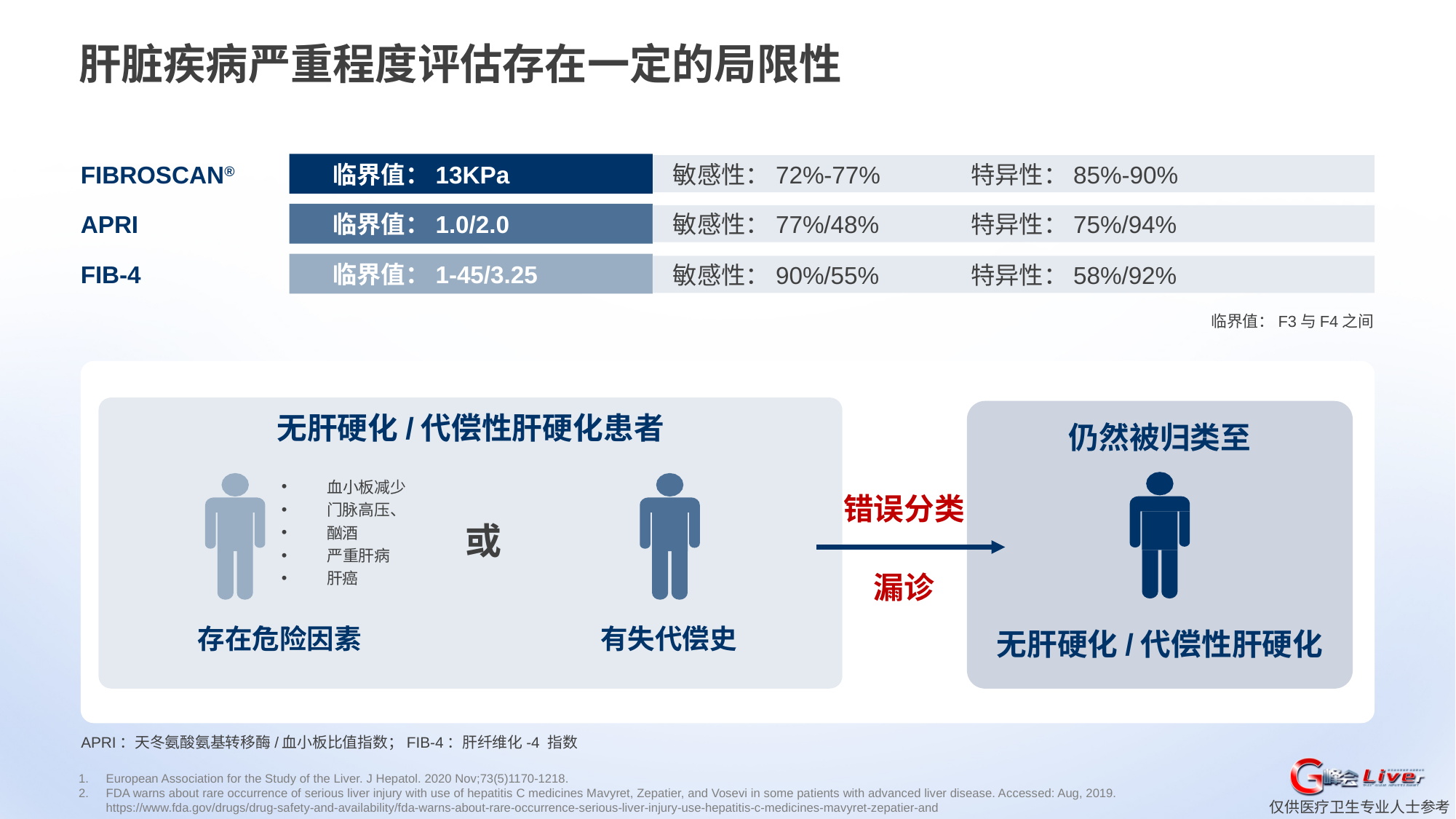

肝脏疾病严重程度评估存在一定的局限性

FIBROSCAN®
临界值：13KPa
敏感性：72%-77%
特异性：85%-90%

APRI
临界值：1.0/2.0
敏感性：77%/48%
特异性：75%/94%

FIB-4
临界值：1-45/3.25
敏感性：90%/55%
特异性：58%/92%
临界值：F3与F4之间

无肝硬化/代偿性肝硬化患者
仍然被归类至
血小板减少
门脉高压、
酗酒
严重肝病
肝癌

错误分类
或
漏诊
无肝硬化/代偿性肝硬化
存在危险因素
有失代偿史
APRI：天冬氨酸氨基转移酶/血小板比值指数；FIB-4：肝纤维化-4 指数
European Association for the Study of the Liver. J Hepatol. 2020 Nov;73(5)1170-1218.
FDA warns about rare occurrence of serious liver injury with use of hepatitis C medicines Mavyret, Zepatier, and Vosevi in some patients with advanced liver disease. Accessed: Aug, 2019. https://www.fda.gov/drugs/drug-safety-and-availability/fda-warns-about-rare-occurrence-serious-liver-injury-use-hepatitis-c-medicines-mavyret-zepatier-and